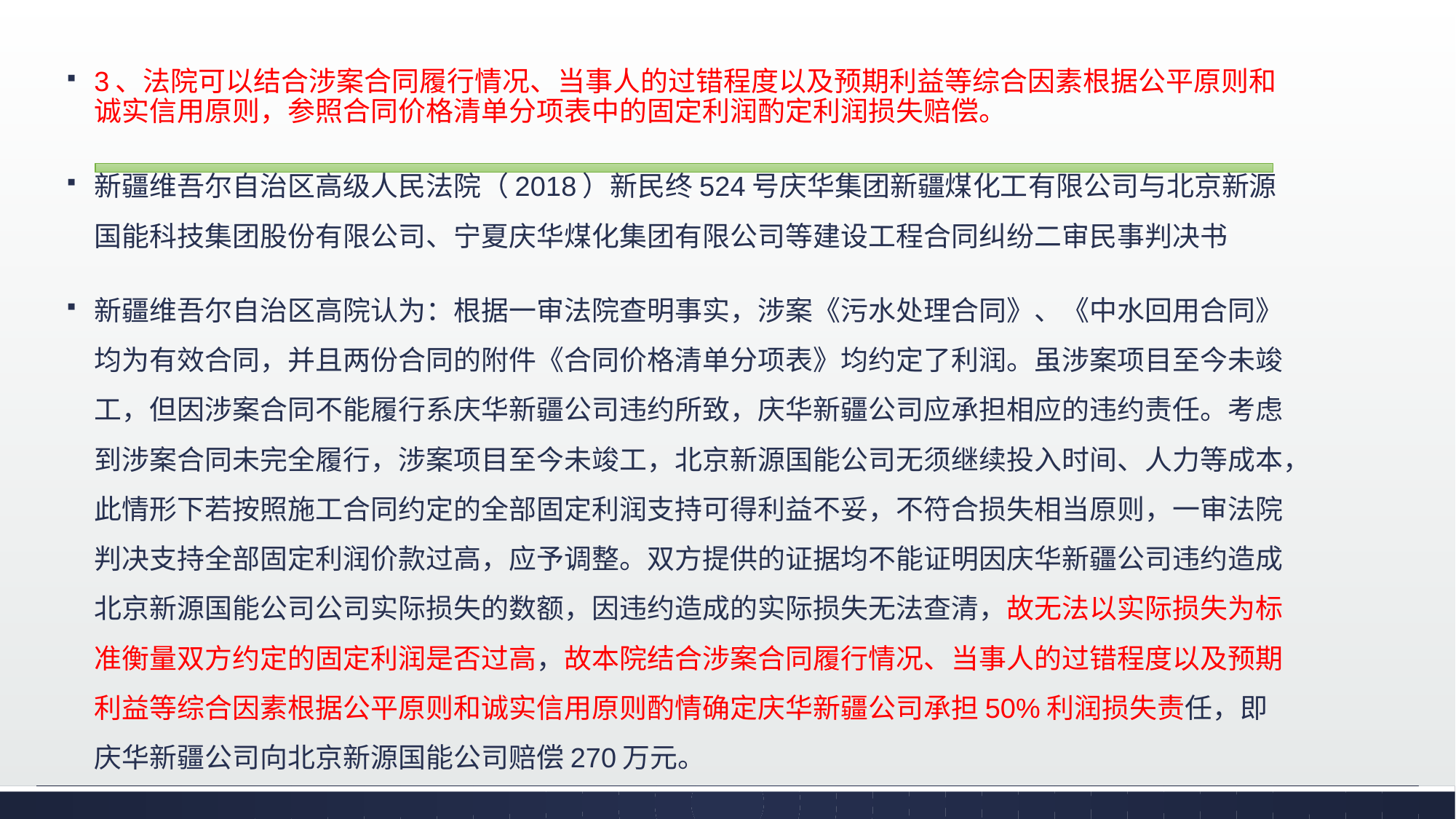

3、法院可以结合涉案合同履行情况、当事人的过错程度以及预期利益等综合因素根据公平原则和诚实信用原则，参照合同价格清单分项表中的固定利润酌定利润损失赔偿。
新疆维吾尔自治区高级人民法院（2018）新民终524号庆华集团新疆煤化工有限公司与北京新源国能科技集团股份有限公司、宁夏庆华煤化集团有限公司等建设工程合同纠纷二审民事判决书
新疆维吾尔自治区高院认为：根据一审法院查明事实，涉案《污水处理合同》、《中水回用合同》均为有效合同，并且两份合同的附件《合同价格清单分项表》均约定了利润。虽涉案项目至今未竣工，但因涉案合同不能履行系庆华新疆公司违约所致，庆华新疆公司应承担相应的违约责任。考虑到涉案合同未完全履行，涉案项目至今未竣工，北京新源国能公司无须继续投入时间、人力等成本，此情形下若按照施工合同约定的全部固定利润支持可得利益不妥，不符合损失相当原则，一审法院判决支持全部固定利润价款过高，应予调整。双方提供的证据均不能证明因庆华新疆公司违约造成北京新源国能公司公司实际损失的数额，因违约造成的实际损失无法查清，故无法以实际损失为标准衡量双方约定的固定利润是否过高，故本院结合涉案合同履行情况、当事人的过错程度以及预期利益等综合因素根据公平原则和诚实信用原则酌情确定庆华新疆公司承担50%利润损失责任，即庆华新疆公司向北京新源国能公司赔偿270万元。